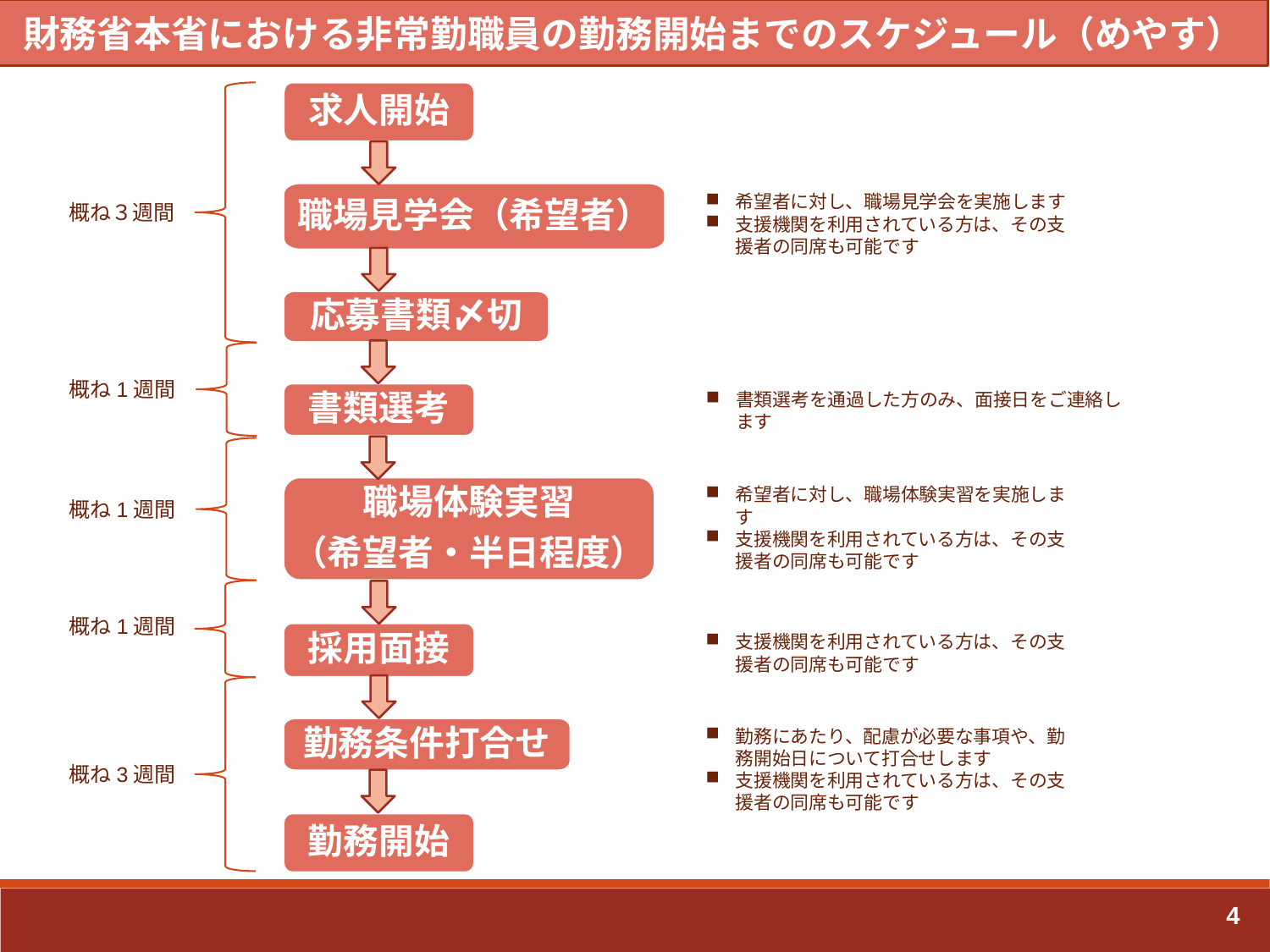

財務省本省における非常勤職員の勤務開始までのスケジュール（めやす）

求人開始

職場見学会（希望者）
希望者に対し、職場見学会を実施します
支援機関を利用されている方は、その支援者の同席も可能です
概ね３週間

応募書類〆切

概ね1週間
書類選考を通過した方のみ、面接日をご連絡します
書類選考

希望者に対し、職場体験実習を実施します
支援機関を利用されている方は、その支援者の同席も可能です
職場体験実習
（希望者・半日程度）
概ね1週間

概ね1週間
採用面接
支援機関を利用されている方は、その支援者の同席も可能です

勤務条件打合せ
勤務にあたり、配慮が必要な事項や、勤務開始日について打合せします
支援機関を利用されている方は、その支援者の同席も可能です
概ね3週間

勤務開始
4